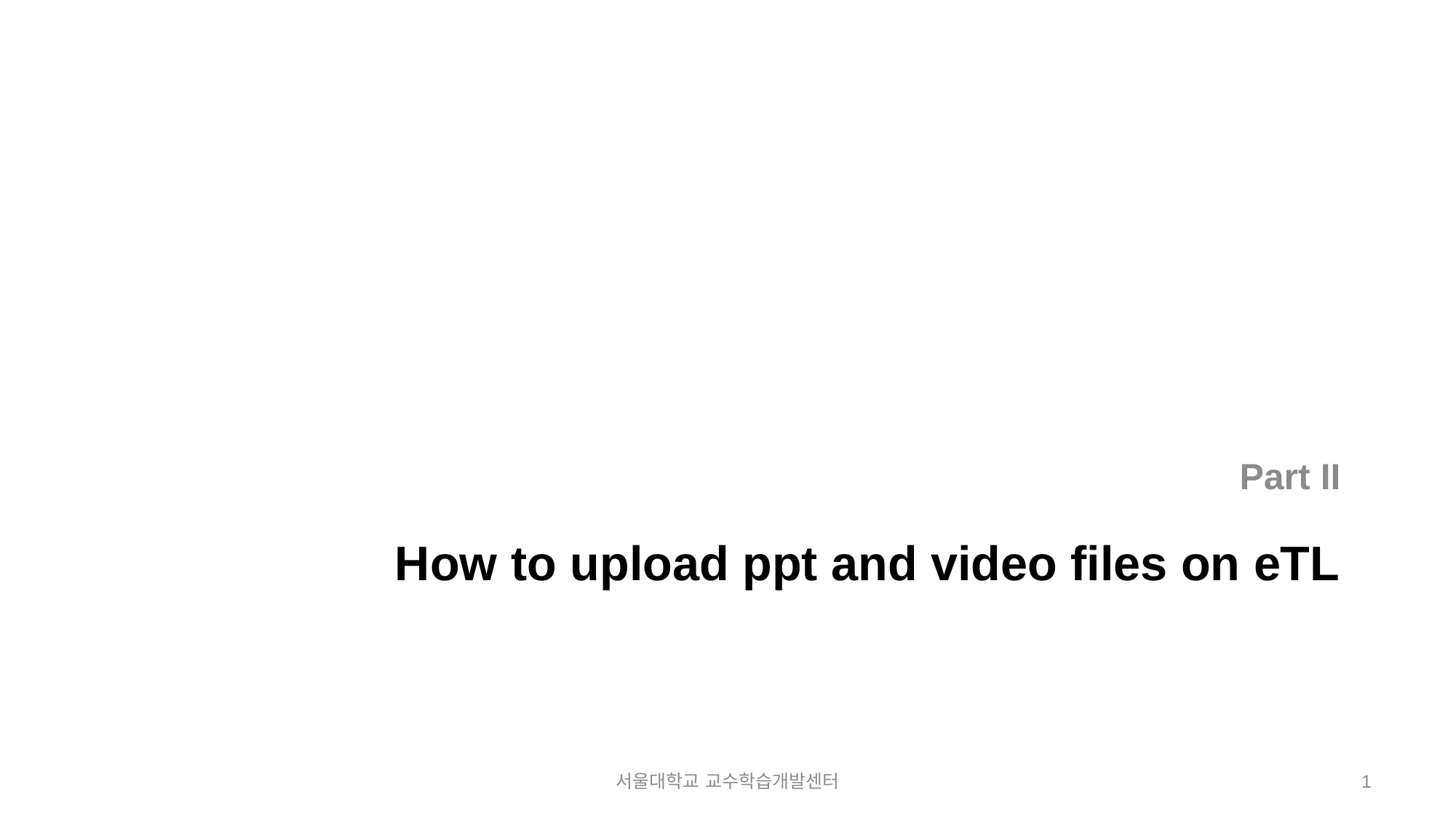

Part II
# How to upload ppt and video files on eTL
서울대학교 교수학습개발센터
1